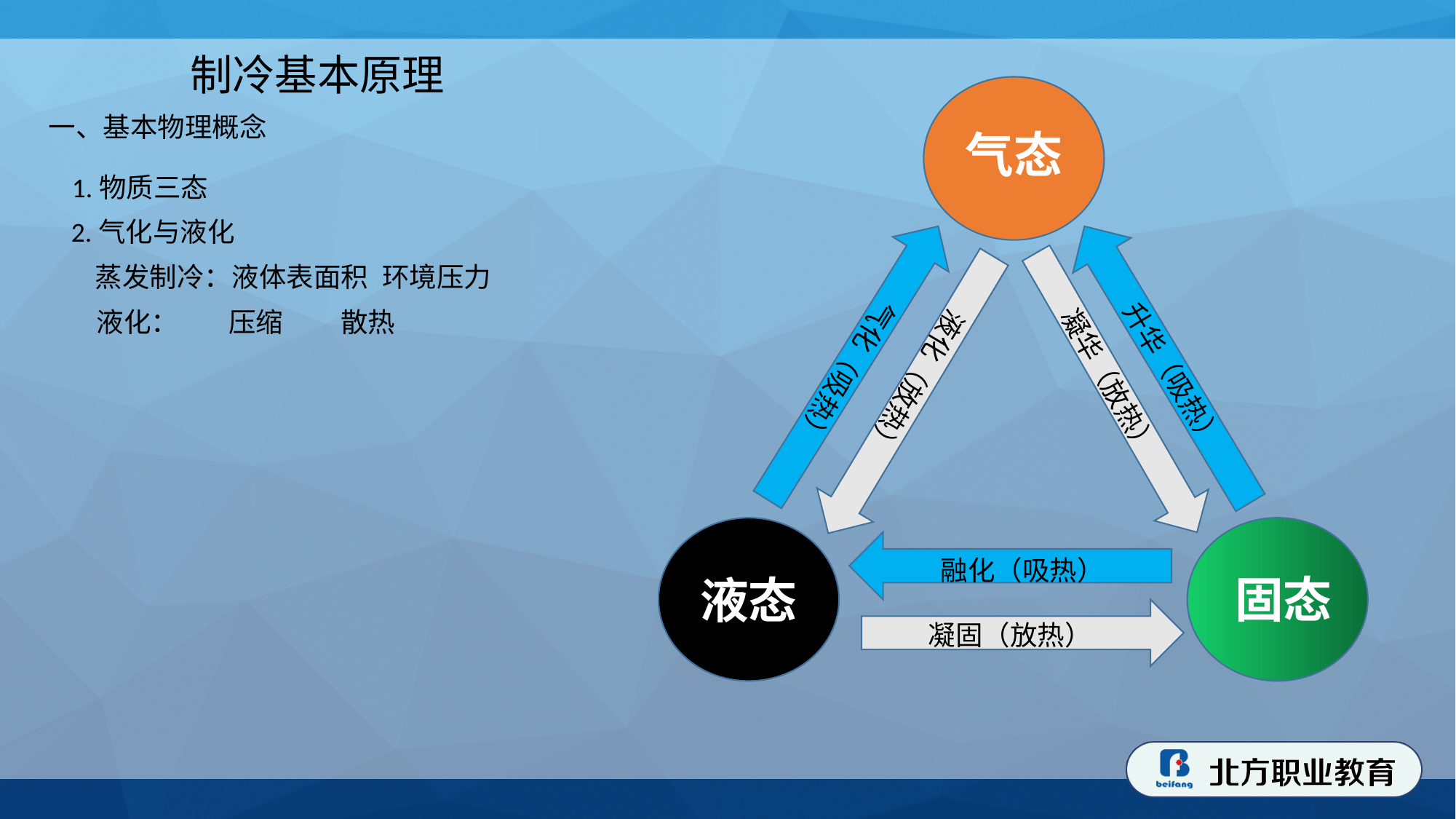

制冷基本原理

气态
一、基本物理概念
1.物质三态
2.气化与液化
蒸发制冷：
液体表面积
环境压力
液化：
压缩
散热

气化（吸热）

升华（吸热）

凝华（放热）

液化（放热）

液态

固态

融化（吸热）

凝固（放热）